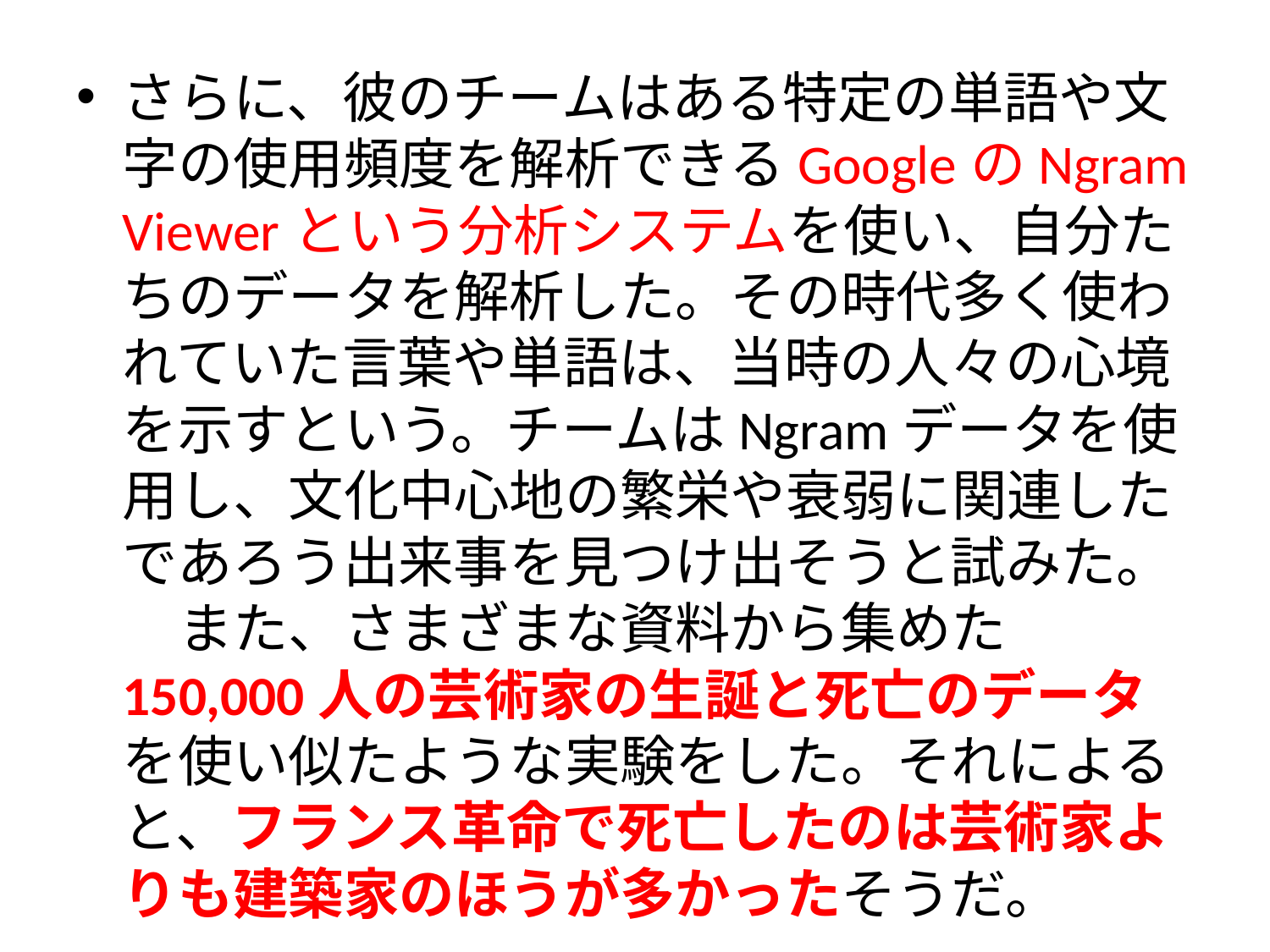

さらに、彼のチームはある特定の単語や文字の使用頻度を解析できるGoogleのNgram Viewerという分析システムを使い、自分たちのデータを解析した。その時代多く使われていた言葉や単語は、当時の人々の心境を示すという。チームはNgramデータを使用し、文化中心地の繁栄や衰弱に関連したであろう出来事を見つけ出そうと試みた。
　また、さまざまな資料から集めた150,000人の芸術家の生誕と死亡のデータを使い似たような実験をした。それによると、フランス革命で死亡したのは芸術家よりも建築家のほうが多かったそうだ。